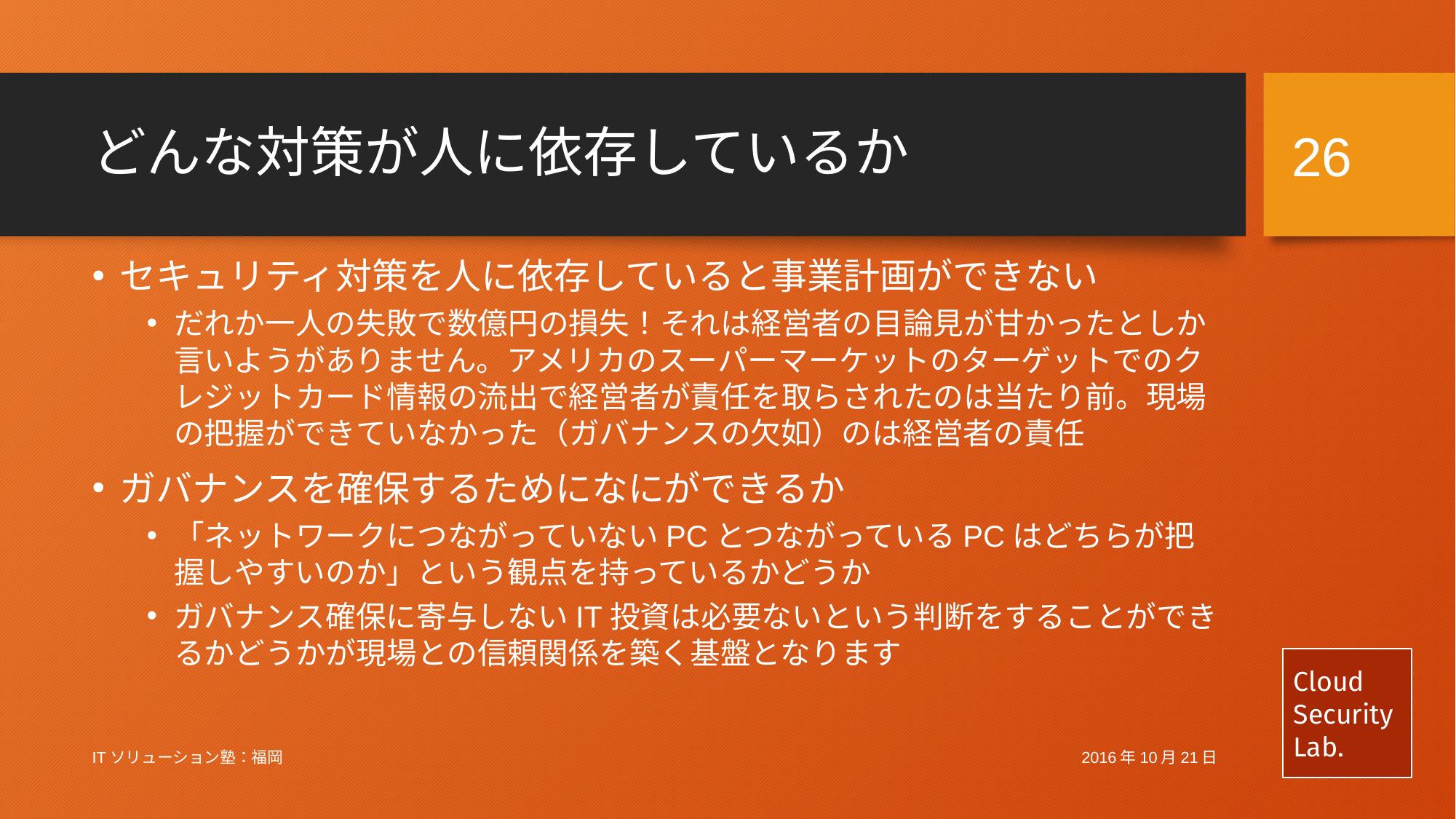

26
# どんな対策が人に依存しているか
セキュリティ対策を人に依存していると事業計画ができない
だれか一人の失敗で数億円の損失！それは経営者の目論見が甘かったとしか言いようがありません。アメリカのスーパーマーケットのターゲットでのクレジットカード情報の流出で経営者が責任を取らされたのは当たり前。現場の把握ができていなかった（ガバナンスの欠如）のは経営者の責任
ガバナンスを確保するためになにができるか
「ネットワークにつながっていないPCとつながっているPCはどちらが把握しやすいのか」という観点を持っているかどうか
ガバナンス確保に寄与しないIT投資は必要ないという判断をすることができるかどうかが現場との信頼関係を築く基盤となります

2016年10月21日
ITソリューション塾：福岡